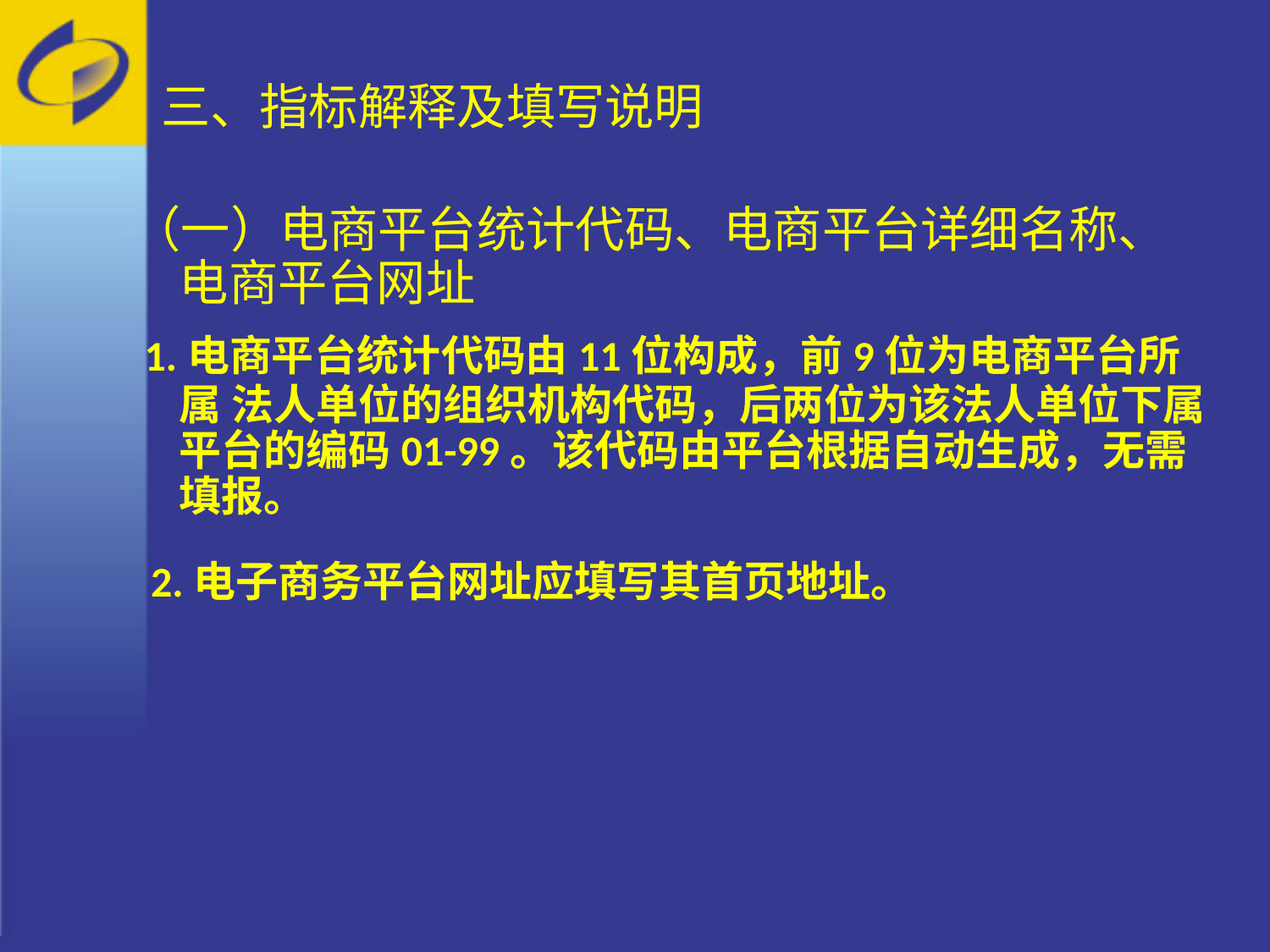

三、指标解释及填写说明
（一）电商平台统计代码、电商平台详细名称、电商平台网址
 1.电商平台统计代码由11位构成，前9位为电商平台所属 法人单位的组织机构代码，后两位为该法人单位下属平台的编码01-99。该代码由平台根据自动生成，无需填报。
  2.电子商务平台网址应填写其首页地址。